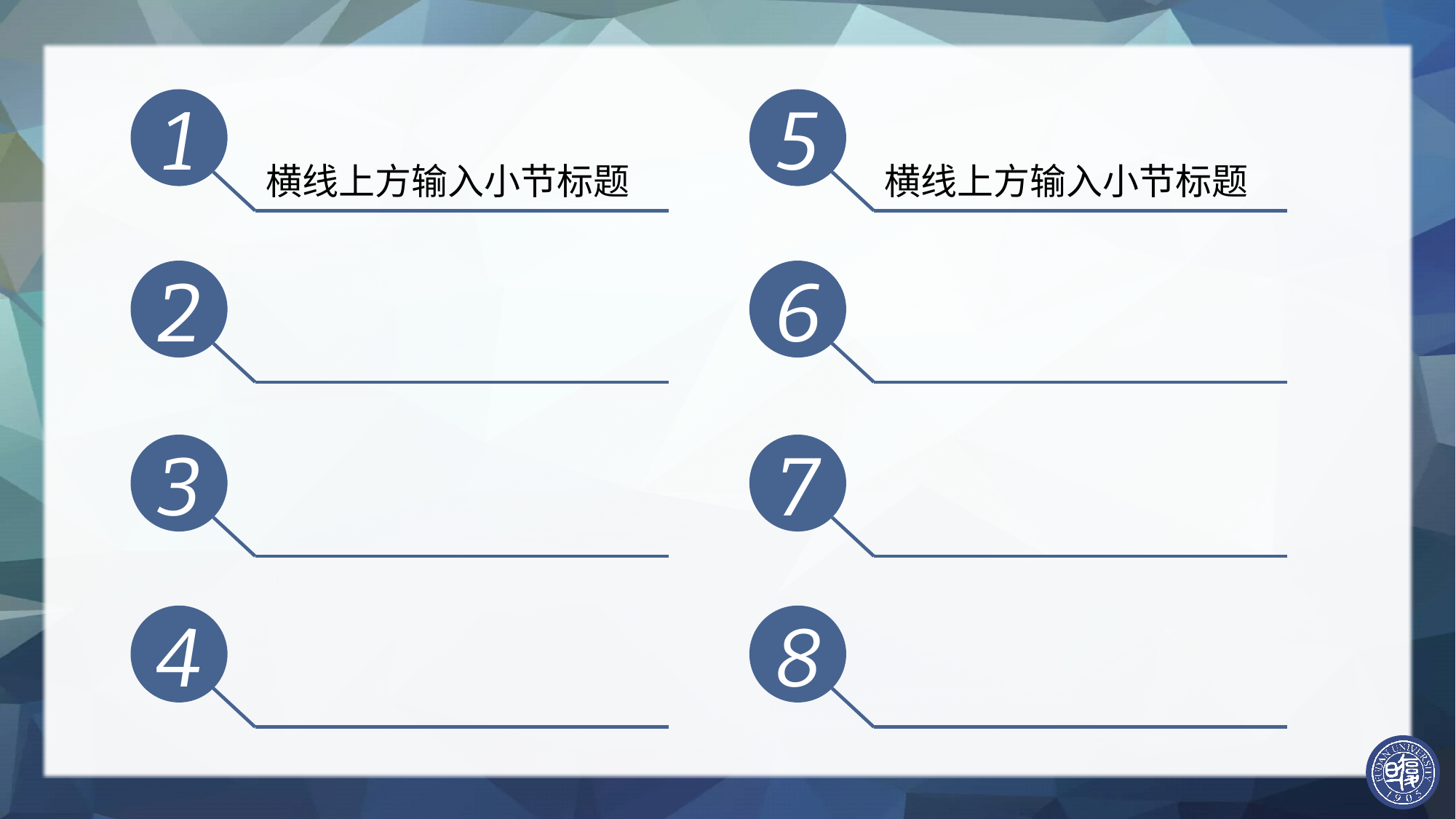

1
5
横线上方输入小节标题
横线上方输入小节标题
2
6
3
7
4
8